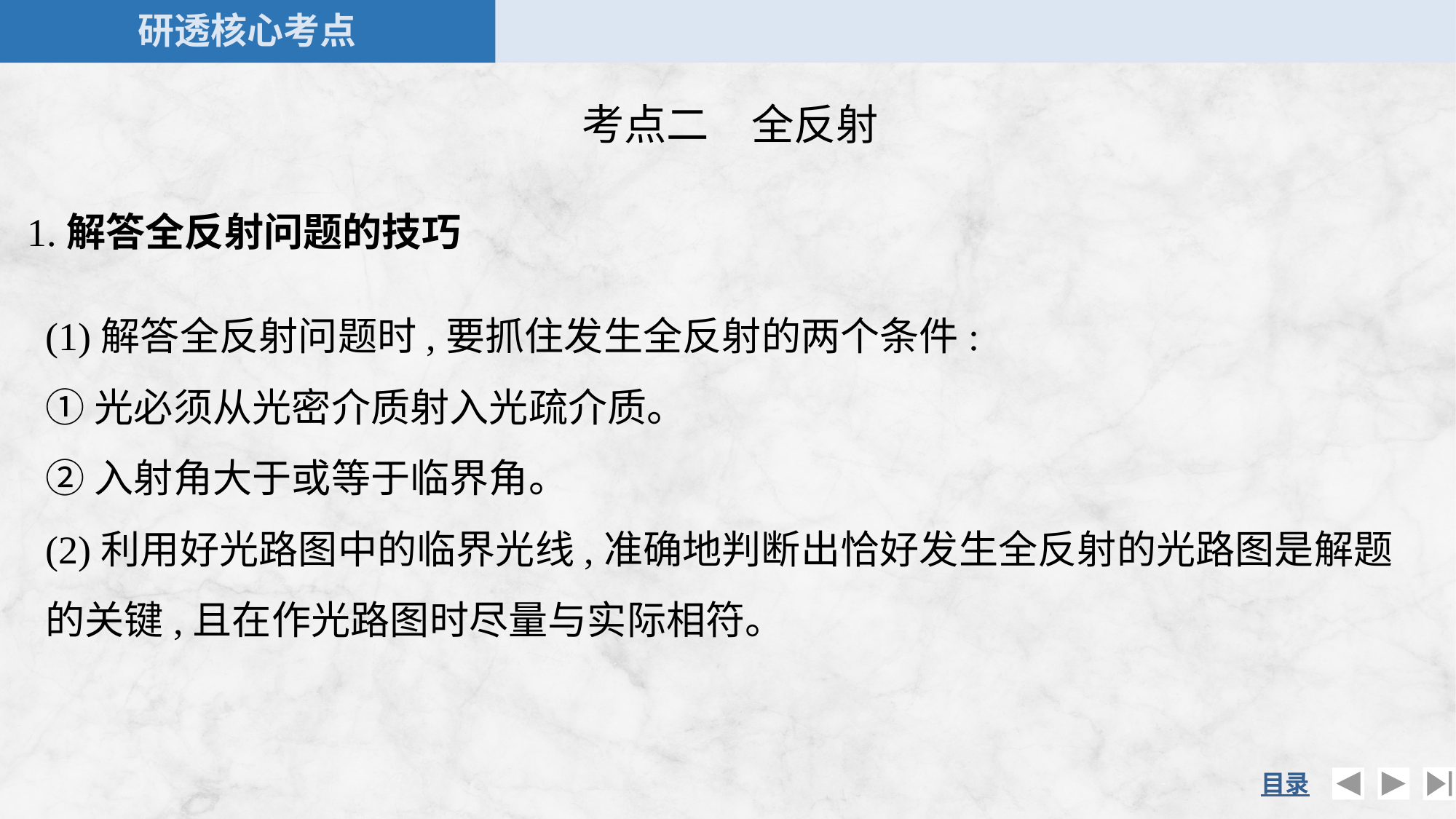

考点二　全反射
1.解答全反射问题的技巧
(1)解答全反射问题时,要抓住发生全反射的两个条件:
①光必须从光密介质射入光疏介质。
②入射角大于或等于临界角。
(2)利用好光路图中的临界光线,准确地判断出恰好发生全反射的光路图是解题的关键,且在作光路图时尽量与实际相符。